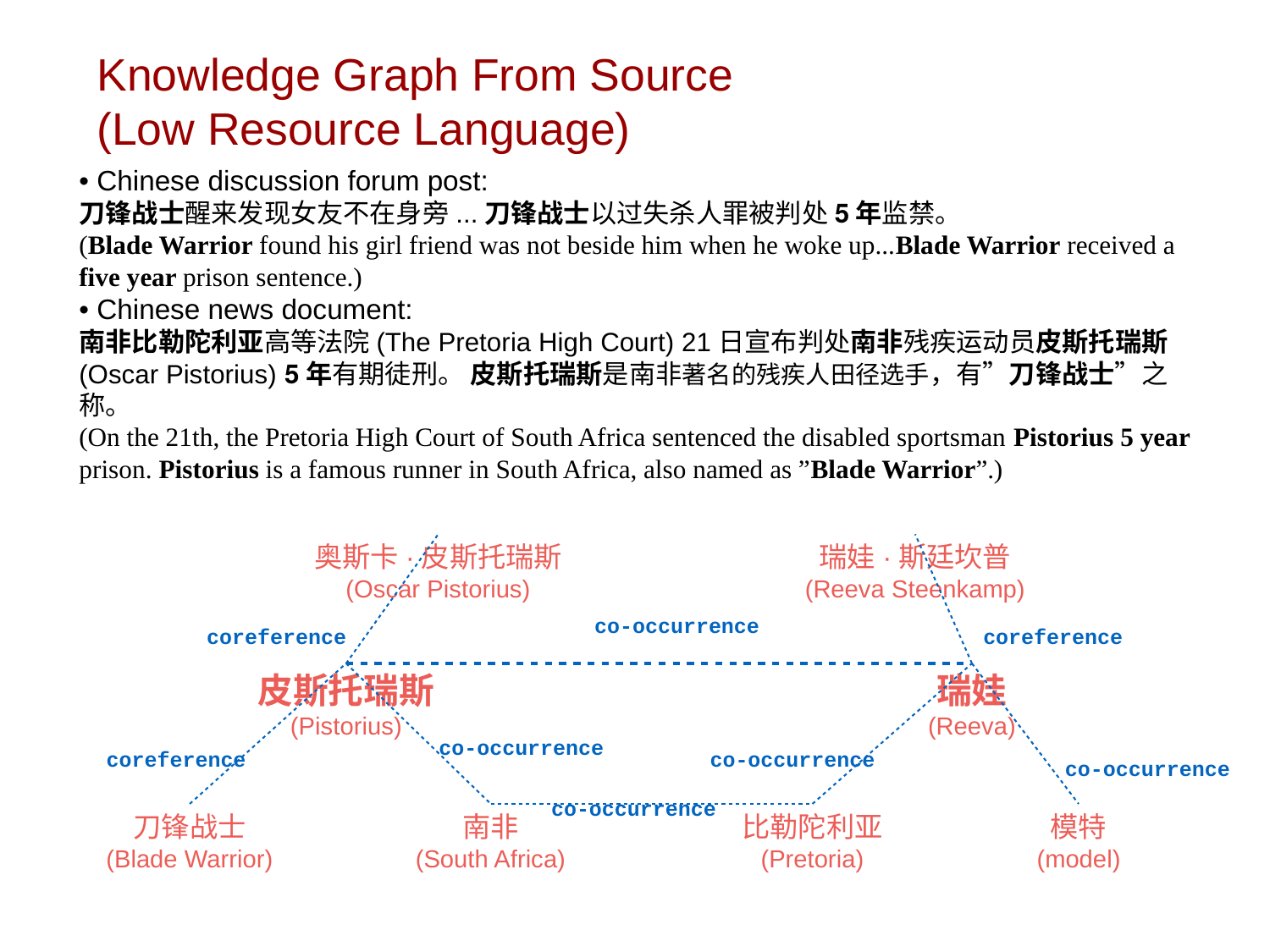

# Knowledge Graph From Source
(Low Resource Language)
• Chinese discussion forum post:
刀锋战士醒来发现女友不在身旁...刀锋战士以过失杀人罪被判处5年监禁。
(Blade Warrior found his girl friend was not beside him when he woke up...Blade Warrior received a five year prison sentence.)
• Chinese news document:
南非比勒陀利亚高等法院(The Pretoria High Court) 21日宣布判处南非残疾运动员皮斯托瑞斯(Oscar Pistorius) 5年有期徒刑。 皮斯托瑞斯是南非著名的残疾人田径选手，有”刀锋战士”之称。
(On the 21th, the Pretoria High Court of South Africa sentenced the disabled sportsman Pistorius 5 year prison. Pistorius is a famous runner in South Africa, also named as ”Blade Warrior”.)
奥斯卡·皮斯托瑞斯
(Oscar Pistorius)
瑞娃·斯廷坎普
(Reeva Steenkamp)
co-occurrence
coreference
coreference
皮斯托瑞斯
(Pistorius)
瑞娃
(Reeva)
co-occurrence
coreference
co-occurrence
co-occurrence
co-occurrence
刀锋战士
(Blade Warrior)
南非
(South Africa)
比勒陀利亚
(Pretoria)
模特
(model)